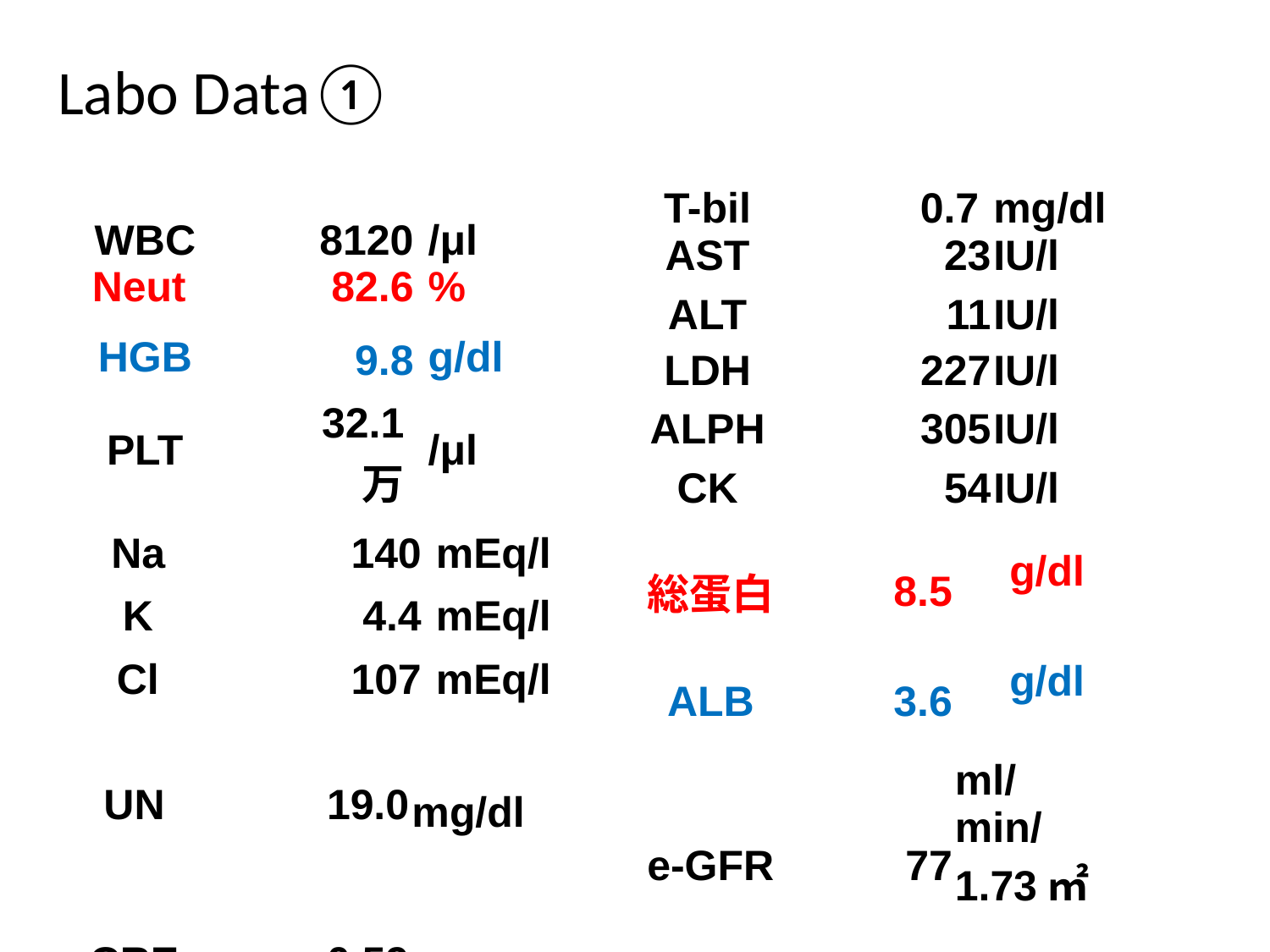

# Labo Data①
| T-bil AST | 0.7 23 | mg/dl IU/l |
| --- | --- | --- |
| ALT | 11 | IU/l |
| LDH | 227 | IU/l |
| ALPH | 305 | IU/l |
| CK | 54 | IU/l |
| WBC Neut | 8120 82.6 | /μl % |
| --- | --- | --- |
| HGB | 9.8 | g/dl |
| PLT | 32.1万 | /μl |
|  |  |  |
|  |  |  |
|  |  |  |
|  |  |  |
| Na | 140 | mEq/l |
| --- | --- | --- |
| K | 4.4 | mEq/l |
| Cl | 107 | mEq/l |
| 総蛋白 | 8.5 | g/dl |
| --- | --- | --- |
| ALB | 3.6 | g/dl |
| e-GFR | 77 | ml/min/1.73㎡ |
| CRP | 1.32 | mg/dl |
| Ferritin | 33.3 | ng/ml |
| UN | 19.0 | mg/dl |
| --- | --- | --- |
| CRE | 0.59 | mg/dl |